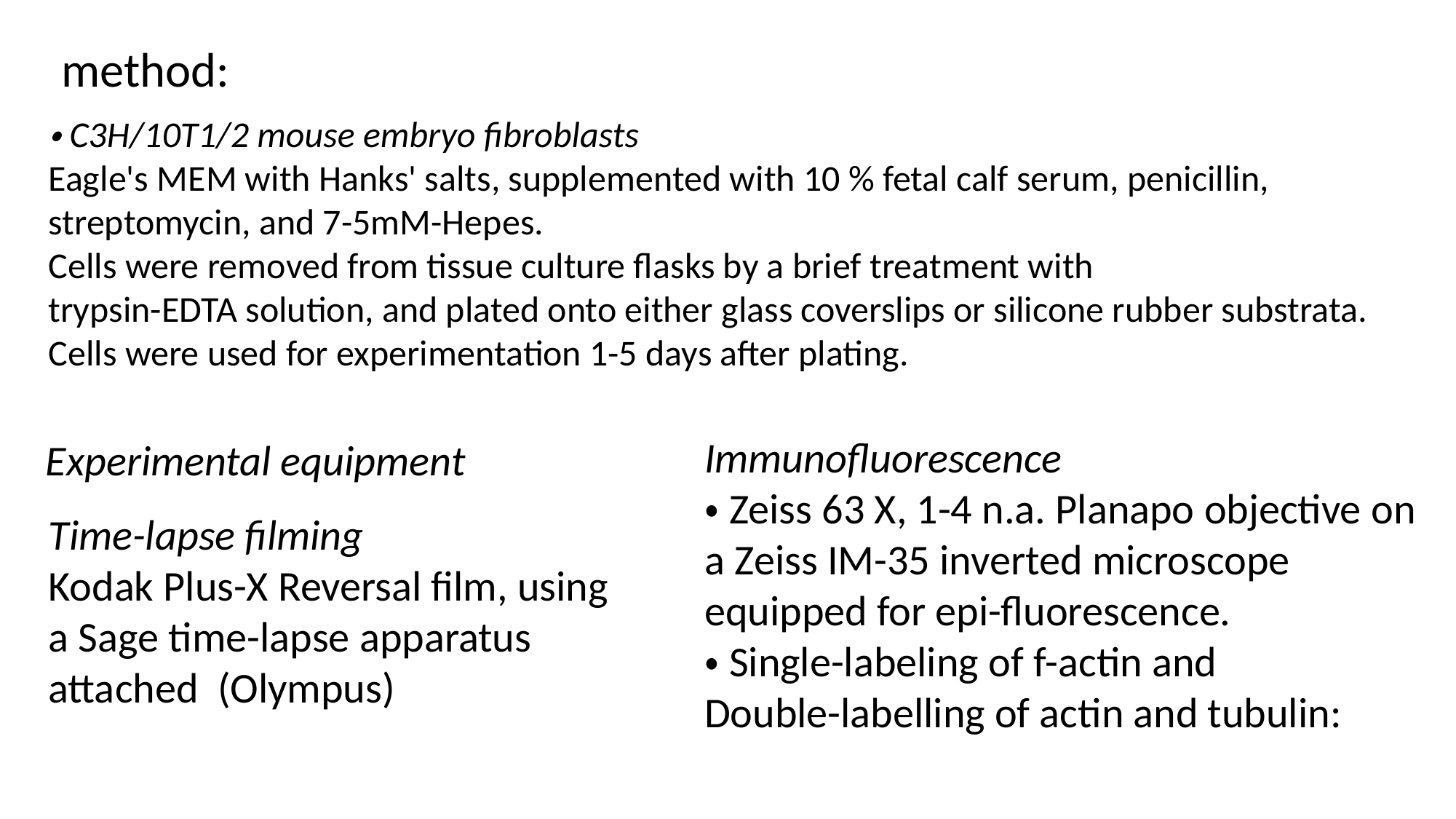

method:
・C3H/10T1/2 mouse embryo fibroblasts
Eagle's MEM with Hanks' salts, supplemented with 10 % fetal calf serum, penicillin, streptomycin, and 7-5mM-Hepes.
Cells were removed from tissue culture flasks by a brief treatment with
trypsin-EDTA solution, and plated onto either glass coverslips or silicone rubber substrata.
Cells were used for experimentation 1-5 days after plating.
Immunofluorescence
・Zeiss 63 X, 1-4 n.a. Planapo objective on a Zeiss IM-35 inverted microscope equipped for epi-fluorescence.
・Single-labeling of f-actin and
Double-labelling of actin and tubulin:
Experimental equipment
Time-lapse filming
Kodak Plus-X Reversal film, using a Sage time-lapse apparatus attached  (Olympus)